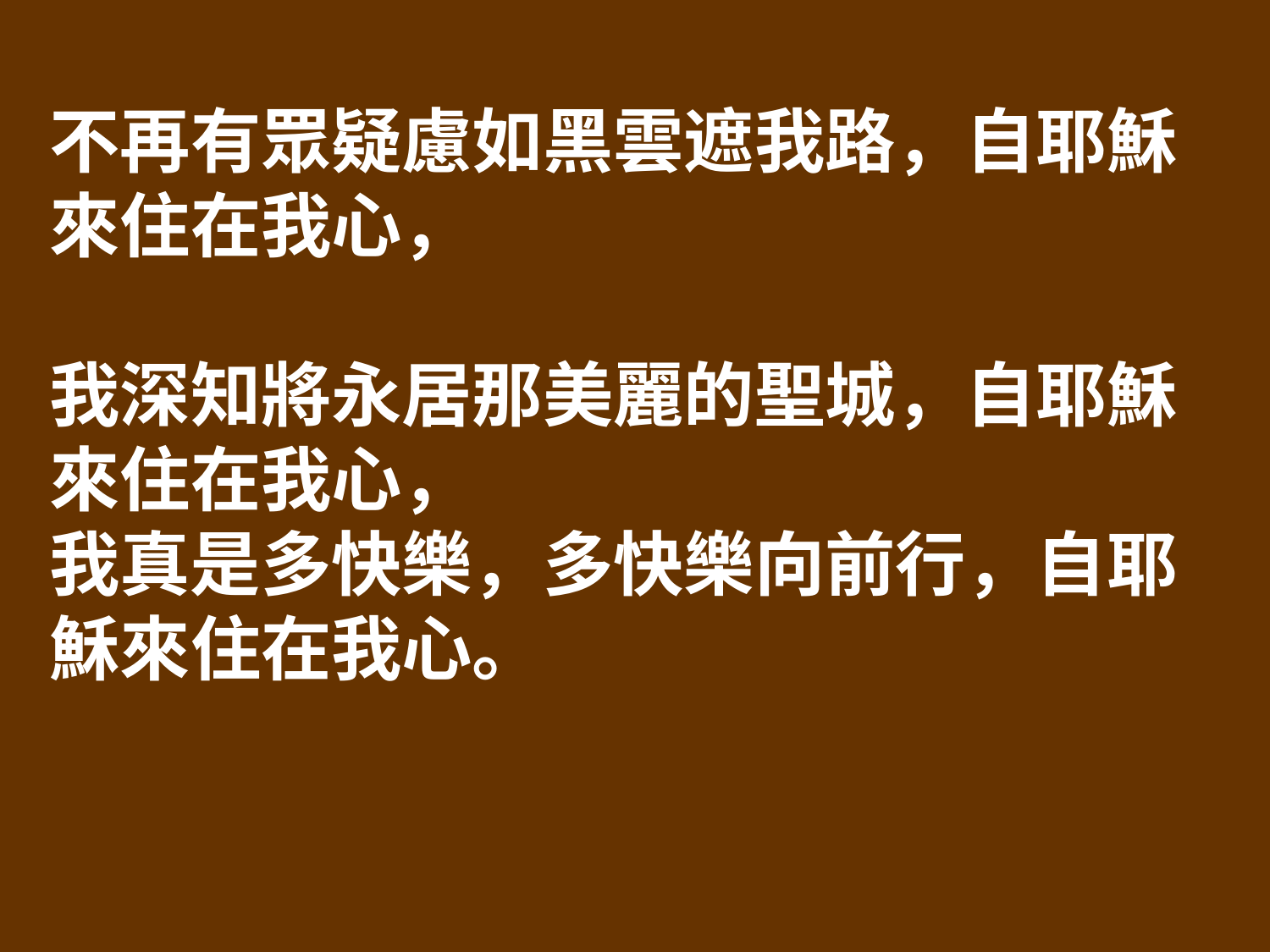

不再有眾疑慮如黑雲遮我路，自耶穌來住在我心，

我深知將永居那美麗的聖城，自耶穌來住在我心，
我真是多快樂，多快樂向前行，自耶穌來住在我心。